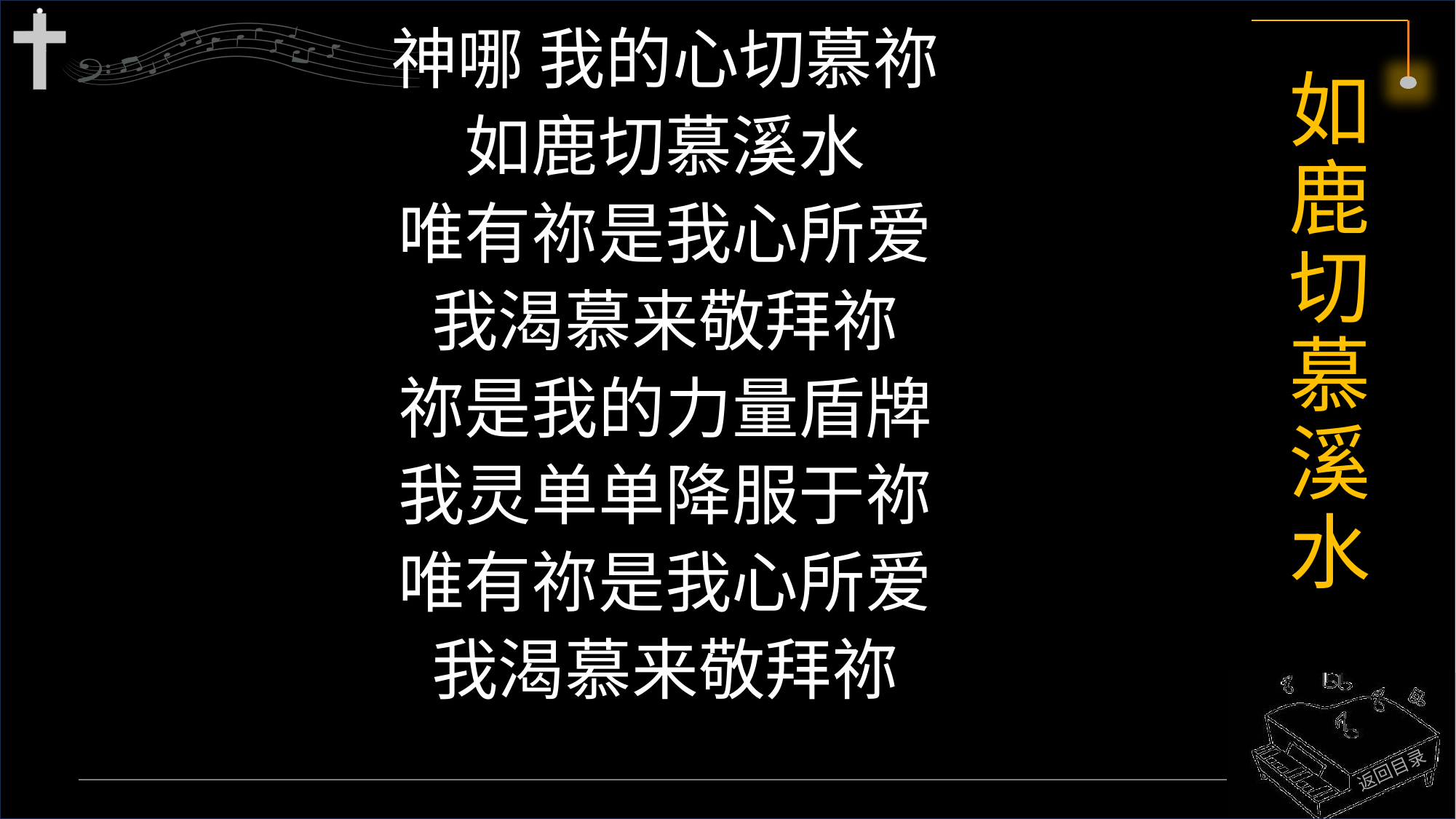

神哪 我的心切慕祢
如鹿切慕溪水
唯有祢是我心所爱
我渴慕来敬拜祢
祢是我的力量盾牌
我灵单单降服于祢
唯有祢是我心所爱
我渴慕来敬拜祢
# 如鹿切慕溪水